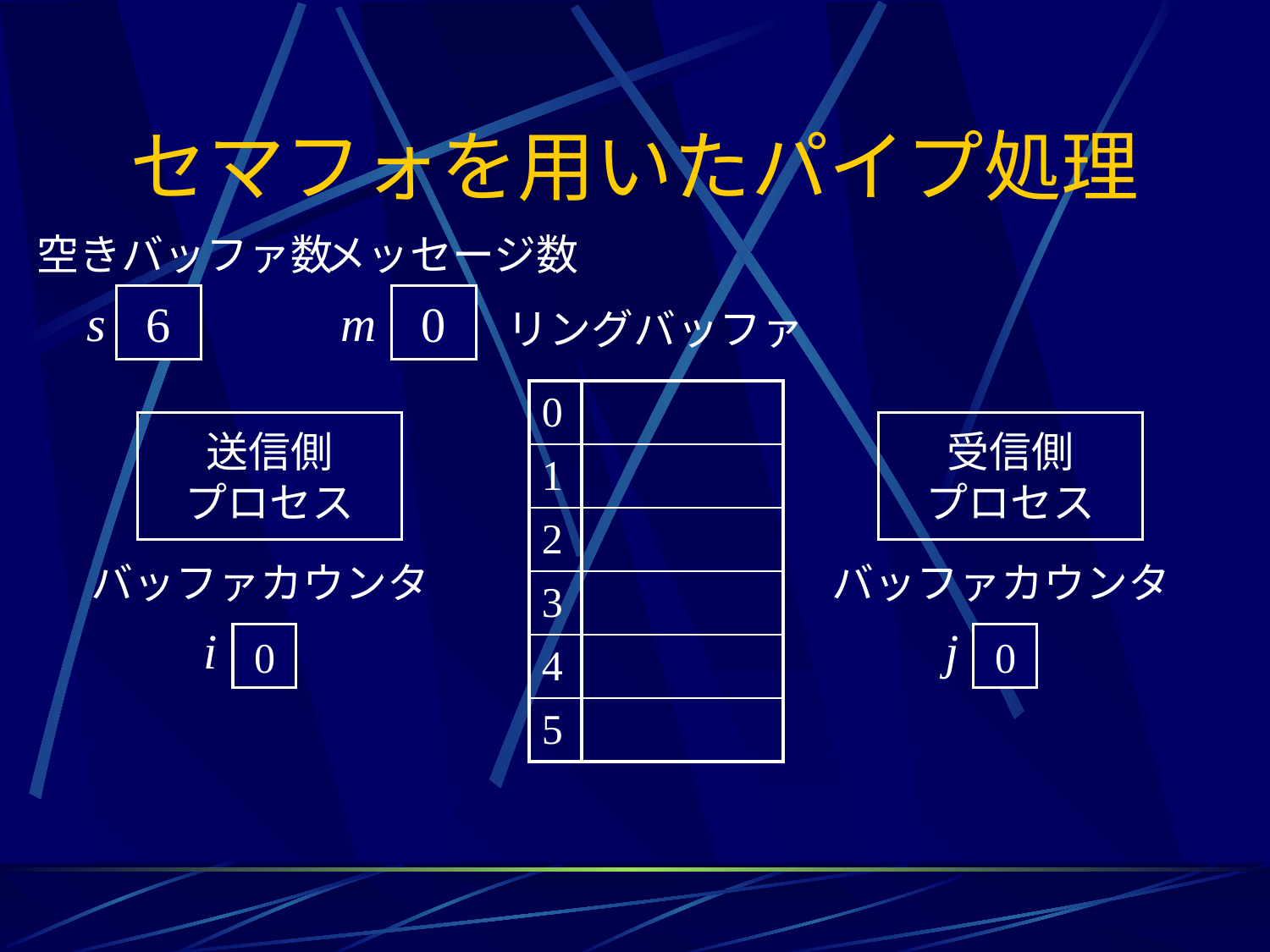

# セマフォを用いたパイプ処理
空きバッファ数
メッセージ数
s
6
m
0
リングバッファ
| 0 |  |
| --- | --- |
| 1 |  |
| 2 |  |
| 3 |  |
| 4 |  |
| 5 |  |
送信側
プロセス
受信側
プロセス
バッファカウンタ
バッファカウンタ
i
j
0
0